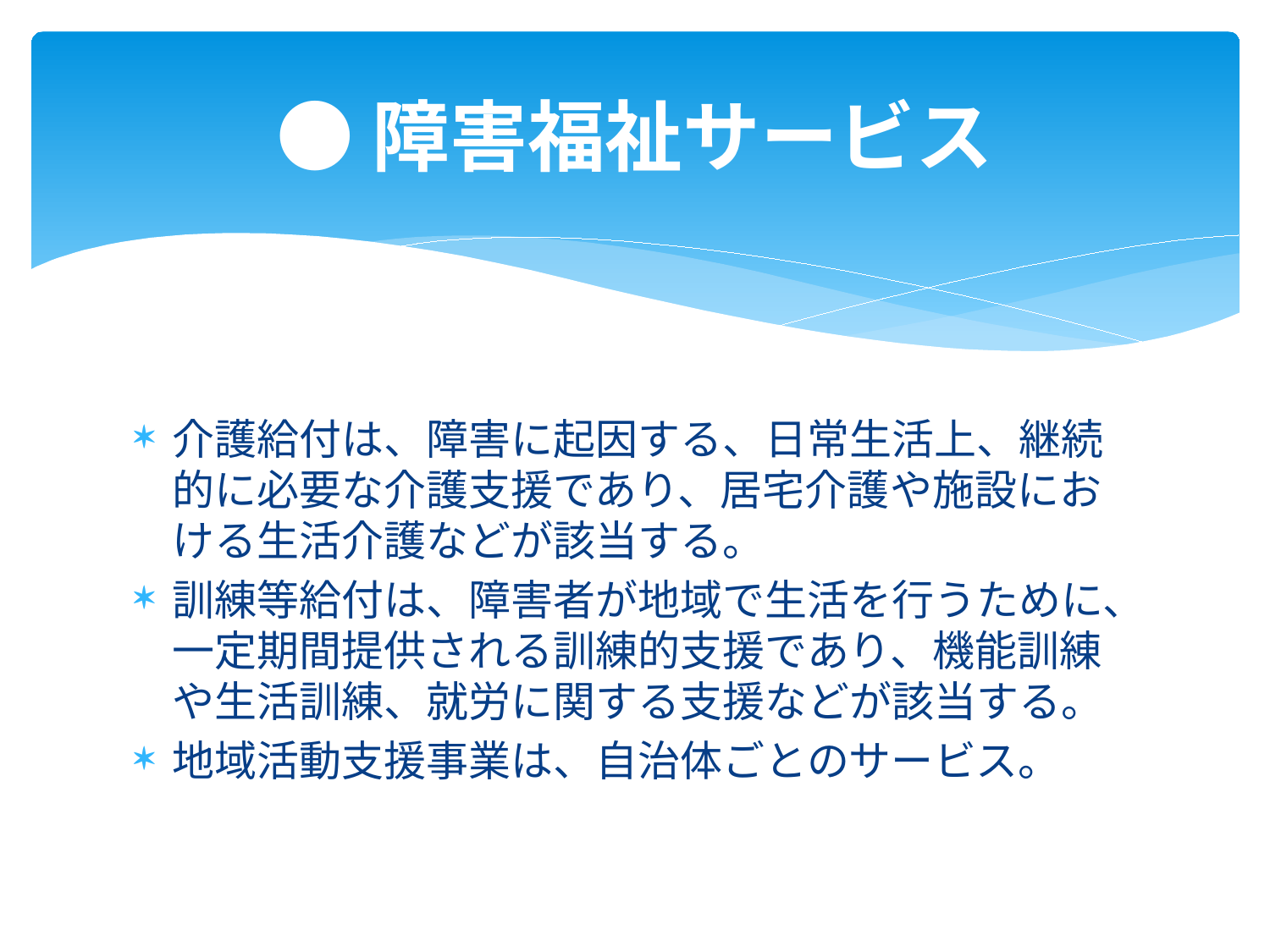

# ●障害福祉サービス
介護給付は、障害に起因する、日常生活上、継続的に必要な介護支援であり、居宅介護や施設における生活介護などが該当する。
訓練等給付は、障害者が地域で生活を行うために、一定期間提供される訓練的支援であり、機能訓練や生活訓練、就労に関する支援などが該当する。
地域活動支援事業は、自治体ごとのサービス。